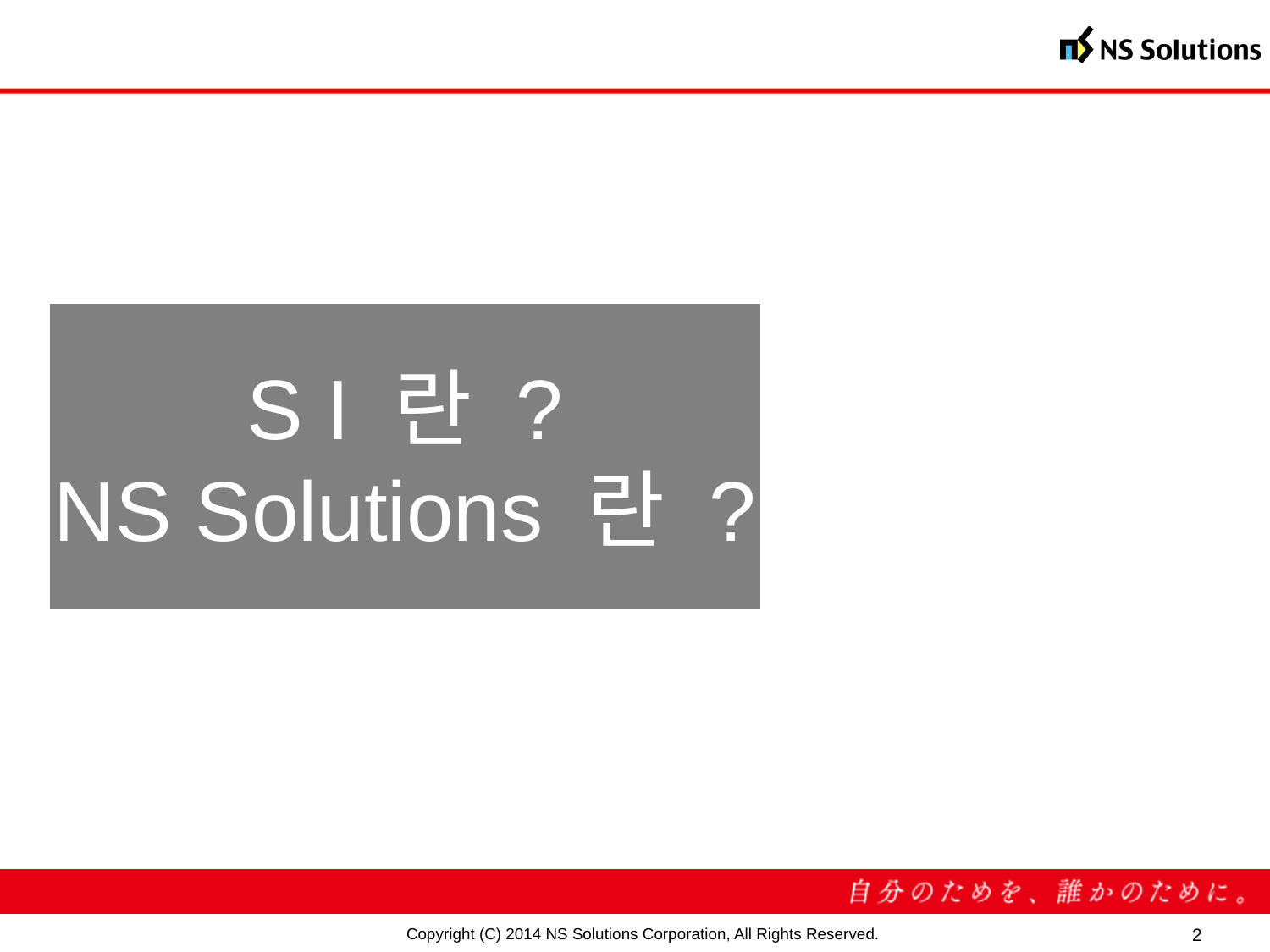

S I 란 ?
NS Solutions 란 ?